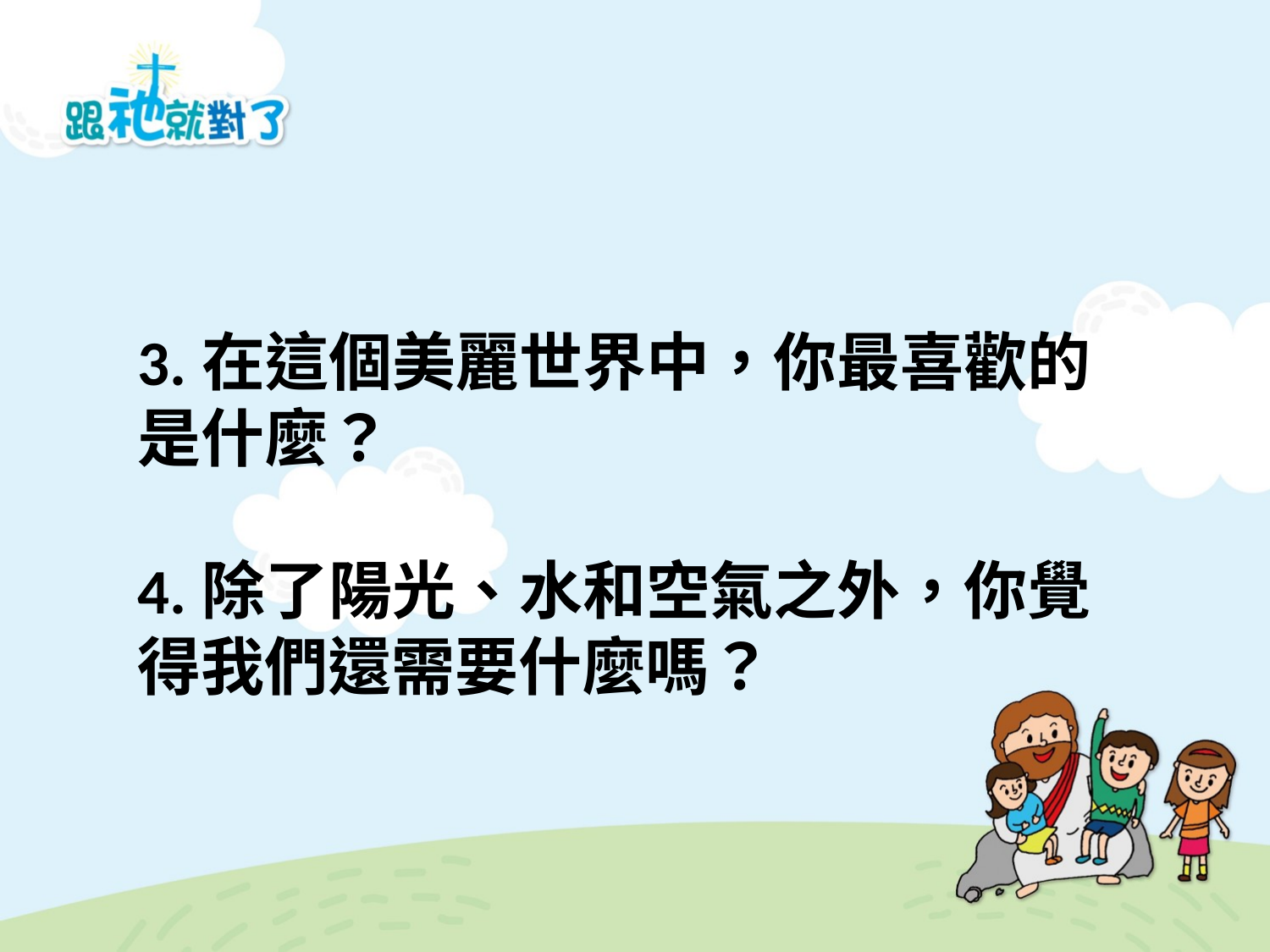

3.在這個美麗世界中，你最喜歡的是什麼？

4.除了陽光、水和空氣之外，你覺得我們還需要什麼嗎？